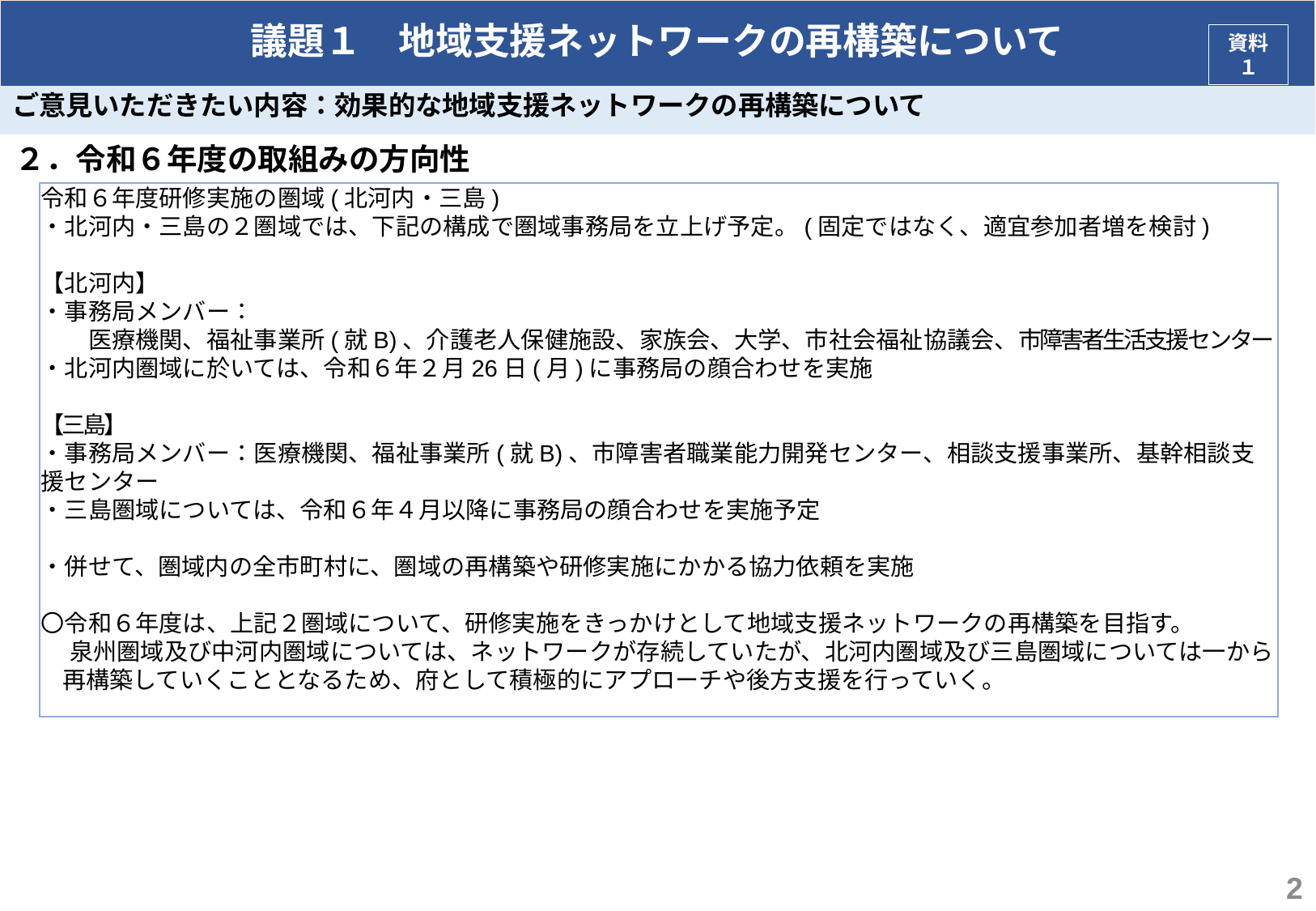

# 議題１　地域支援ネットワークの再構築について
資料１
ご意見いただきたい内容：効果的な地域支援ネットワークの再構築について

２．令和６年度の取組みの方向性

令和６年度研修実施の圏域(北河内・三島)
・北河内・三島の２圏域では、下記の構成で圏域事務局を立上げ予定。(固定ではなく、適宜参加者増を検討)

【北河内】
・事務局メンバー：
　　医療機関、福祉事業所(就B)、介護老人保健施設、家族会、大学、市社会福祉協議会、市障害者生活支援センター
・北河内圏域に於いては、令和６年２月26日(月)に事務局の顔合わせを実施

【三島】
・事務局メンバー：医療機関、福祉事業所(就B)、市障害者職業能力開発センター、相談支援事業所、基幹相談支援センター
・三島圏域については、令和６年４月以降に事務局の顔合わせを実施予定

・併せて、圏域内の全市町村に、圏域の再構築や研修実施にかかる協力依頼を実施

〇令和６年度は、上記２圏域について、研修実施をきっかけとして地域支援ネットワークの再構築を目指す。
　 泉州圏域及び中河内圏域については、ネットワークが存続していたが、北河内圏域及び三島圏域については一から
   再構築していくこととなるため、府として積極的にアプローチや後方支援を行っていく。

2